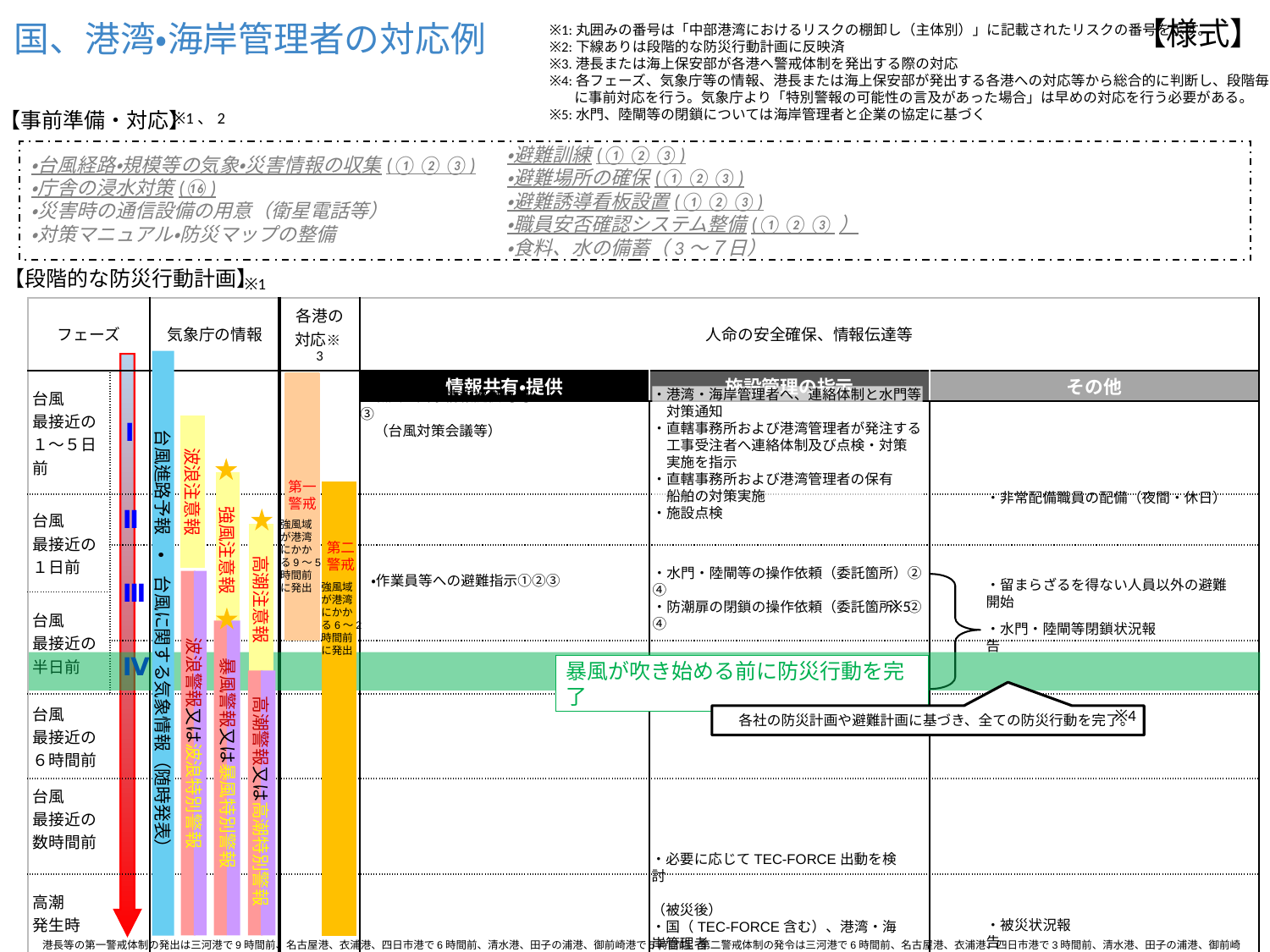

国、港湾・海岸管理者の対応例
【様式】
※1:丸囲みの番号は「中部港湾におけるリスクの棚卸し（主体別）」に記載されたリスクの番号を示す。
※2:下線ありは段階的な防災行動計画に反映済
※3.港長または海上保安部が各港へ警戒体制を発出する際の対応
※4:各フェーズ、気象庁等の情報、港長または海上保安部が発出する各港への対応等から総合的に判断し、段階毎に事前対応を行う。気象庁より「特別警報の可能性の言及があった場合」は早めの対応を行う必要がある。
※5:水門、陸閘等の閉鎖については海岸管理者と企業の協定に基づく

【事前準備・対応】
※1、2
・避難訓練(①②③)
・避難場所の確保(①②③)
・避難誘導看板設置(①②③)
・職員安否確認システム整備(①②③）
・食料、水の備蓄（3～７日）

・台風経路・規模等の気象・災害情報の収集(①②③)
・庁舎の浸水対策(⑯)
・災害時の通信設備の用意（衛星電話等）
・対策マニュアル・防災マップの整備
【段階的な防災行動計画】
※1

| フェーズ |  | 気象庁の情報 | 各港の対応※3 | 人命の安全確保、情報伝達等 |  |  |
| --- | --- | --- | --- | --- | --- | --- |
| 台風 最接近の １～５日前 | Ⅰ |  |  | 情報共有・提供 | 施設管理の指示 | その他 |
|  |  |  |  |  |  |  |
| 台風 最接近の １日前 | Ⅱ |  |  |  |  |  |
|  | Ⅲ |  |  |  |  |  |
| 台風 最接近の 半日前 |  |  |  |  |  |  |
|  | Ⅳ |  |  |  |  |  |
| 台風 最接近の ６時間前 |  |  |  |  |  |  |
| 台風 最接近の 数時間前 |  |  |  |  |  |  |
| 高潮 発生時 |  |  |  |  |  |  |
台風進路予報　・　台風に関する気象情報（随時発表）

第一
警戒

強風域
が港湾
にかか
る9～5
時間前
に発出
第二
警戒
強風域
が港湾
にかか
る6～2
時間前
に発出
波浪注意報
強風注意報
高潮注意報

波浪警報又は波浪特別警報
暴風警報又は暴風特別警報

高潮警報又は高潮特別警報

・港湾・海岸管理者へ、連絡体制と水門等
　対策通知
・直轄事務所および港湾管理者が発注する
　工事受注者へ連絡体制及び点検・対策
　実施を指示
・直轄事務所および港湾管理者の保有
　船舶の対策実施
・施設点検
・職員へ気象情報提供 ①②③
　（台風対策会議等）

・非常配備職員の配備（夜間・休日）

・水門・陸閘等の操作依頼（委託箇所）②④
・防潮扉の閉鎖の操作依頼（委託箇所）②④

・防潮扉の閉鎖　②④
・作業員等への避難指示①②③

・留まらざるを得ない人員以外の避難開始
※5

・水門・陸閘等閉鎖状況報告

暴風が吹き始める前に防災行動を完了
※4
　各社の防災計画や避難計画に基づき、全ての防災行動を完了。
・必要に応じてTEC-FORCE出動を検討

（被災後）
・国（TEC-FORCE含む）、港湾・海岸管理者
　による被災状況調査
・被災状況報告
港長等の第一警戒体制の発出は三河港で9時間前、名古屋港、衣浦港、四日市港で6時間前、清水港、田子の浦港、御前崎港で5時間前。第二警戒体制の発令は三河港で6時間前、名古屋港、衣浦港、四日市港で3時間前、清水港、田子の浦港、御前崎港で2時間前。